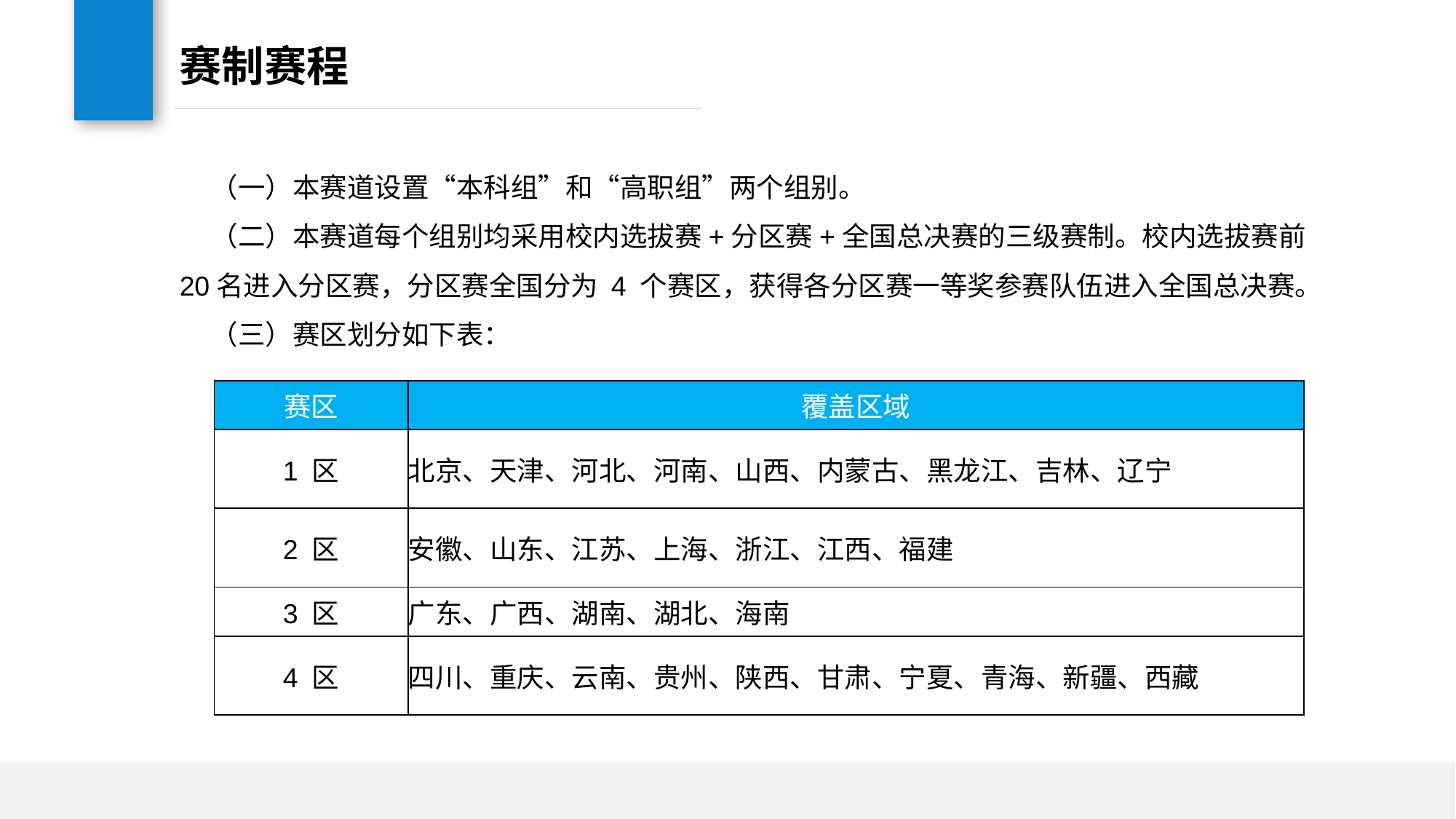

# 赛制赛程
    （一）本赛道设置“本科组”和“高职组”两个组别。
    （二）本赛道每个组别均采用校内选拔赛+分区赛+全国总决赛的三级赛制。校内选拔赛前20名进入分区赛，分区赛全国分为 4 个赛区，获得各分区赛一等奖参赛队伍进入全国总决赛。
    （三）赛区划分如下表：
| 赛区 | 覆盖区域 |
| --- | --- |
| 1 区 | 北京、天津、河北、河南、山西、内蒙古、黑龙江、吉林、辽宁 |
| 2 区 | 安徽、山东、江苏、上海、浙江、江西、福建 |
| 3 区 | 广东、广西、湖南、湖北、海南 |
| 4 区 | 四川、重庆、云南、贵州、陕西、甘肃、宁夏、青海、新疆、西藏 |